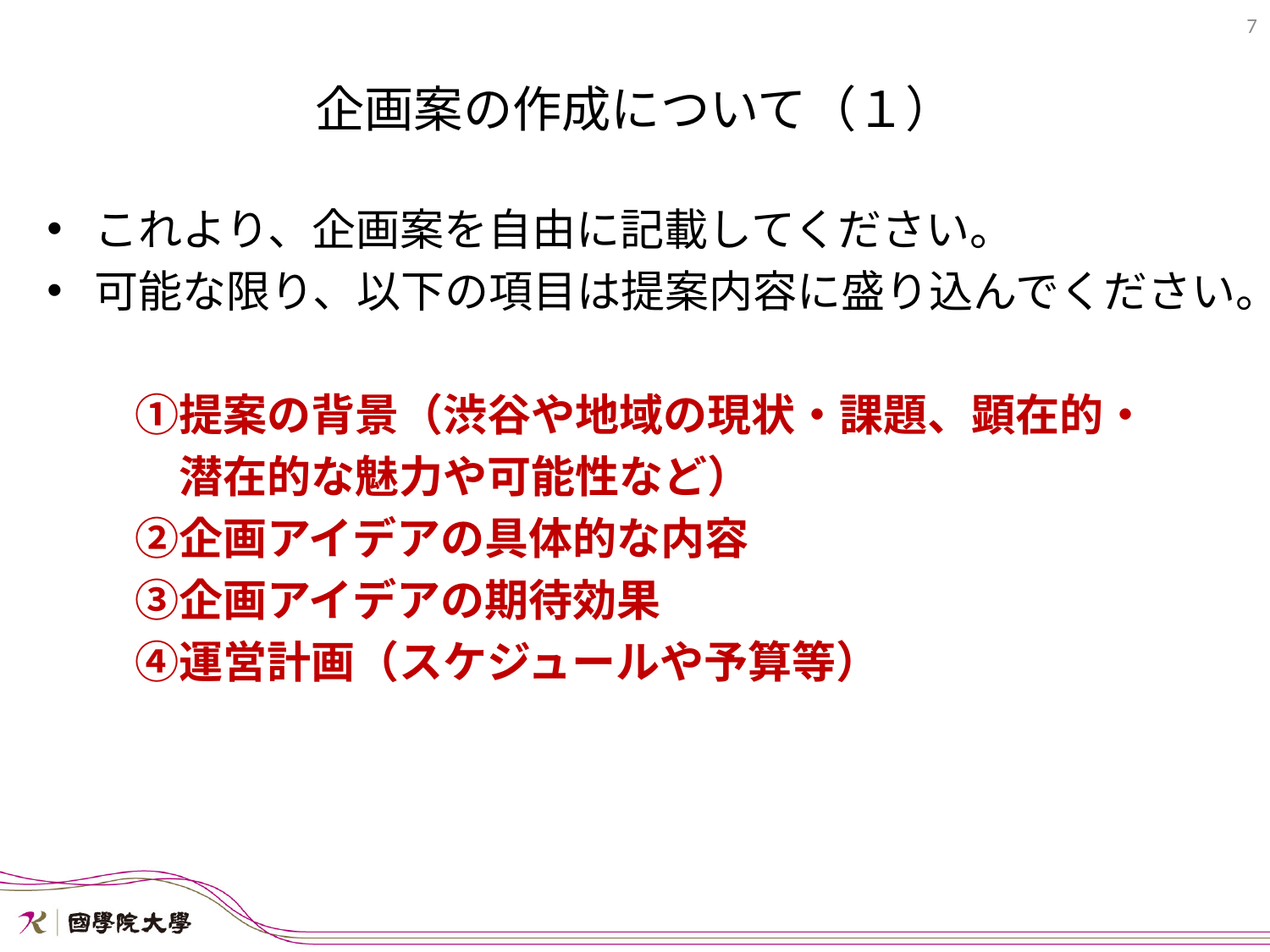

7
# 企画案の作成について（１）
これより、企画案を自由に記載してください。
可能な限り、以下の項目は提案内容に盛り込んでください。

　　①提案の背景（渋谷や地域の現状・課題、顕在的・
　　　潜在的な魅力や可能性など）
　　②企画アイデアの具体的な内容
　　③企画アイデアの期待効果
　　④運営計画（スケジュールや予算等）